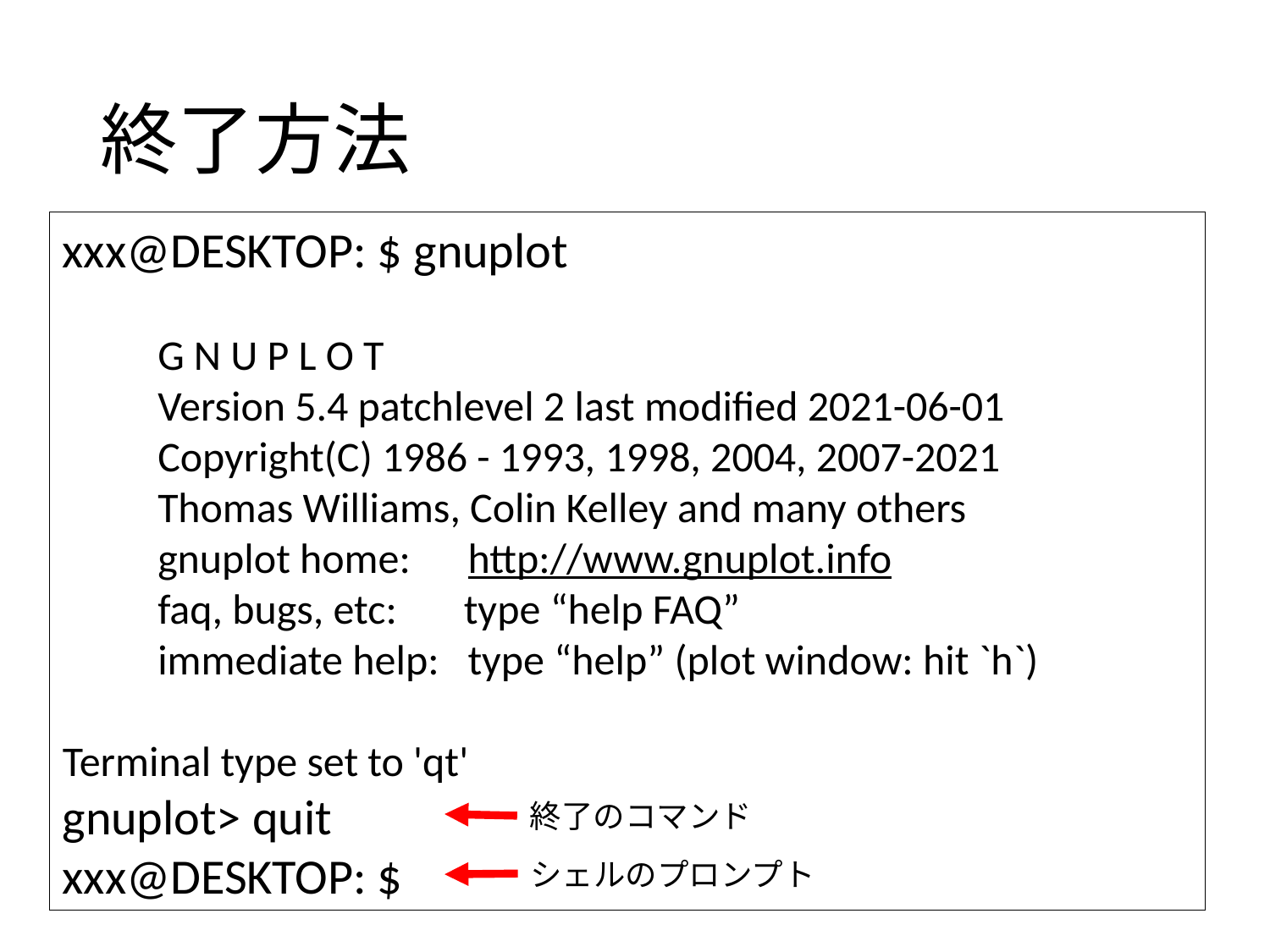

# 終了方法
xxx@DESKTOP: $ gnuplot

          G N U P L O T
          Version 5.4 patchlevel 2 last modified 2021-06-01
          Copyright(C) 1986 - 1993, 1998, 2004, 2007-2021
          Thomas Williams, Colin Kelley and many others
          gnuplot home:      http://www.gnuplot.info
          faq, bugs, etc:       type “help FAQ”
          immediate help:   type “help” (plot window: hit `h`)

Terminal type set to 'qt'
gnuplot> quit
xxx@DESKTOP: $
終了のコマンド
シェルのプロンプト